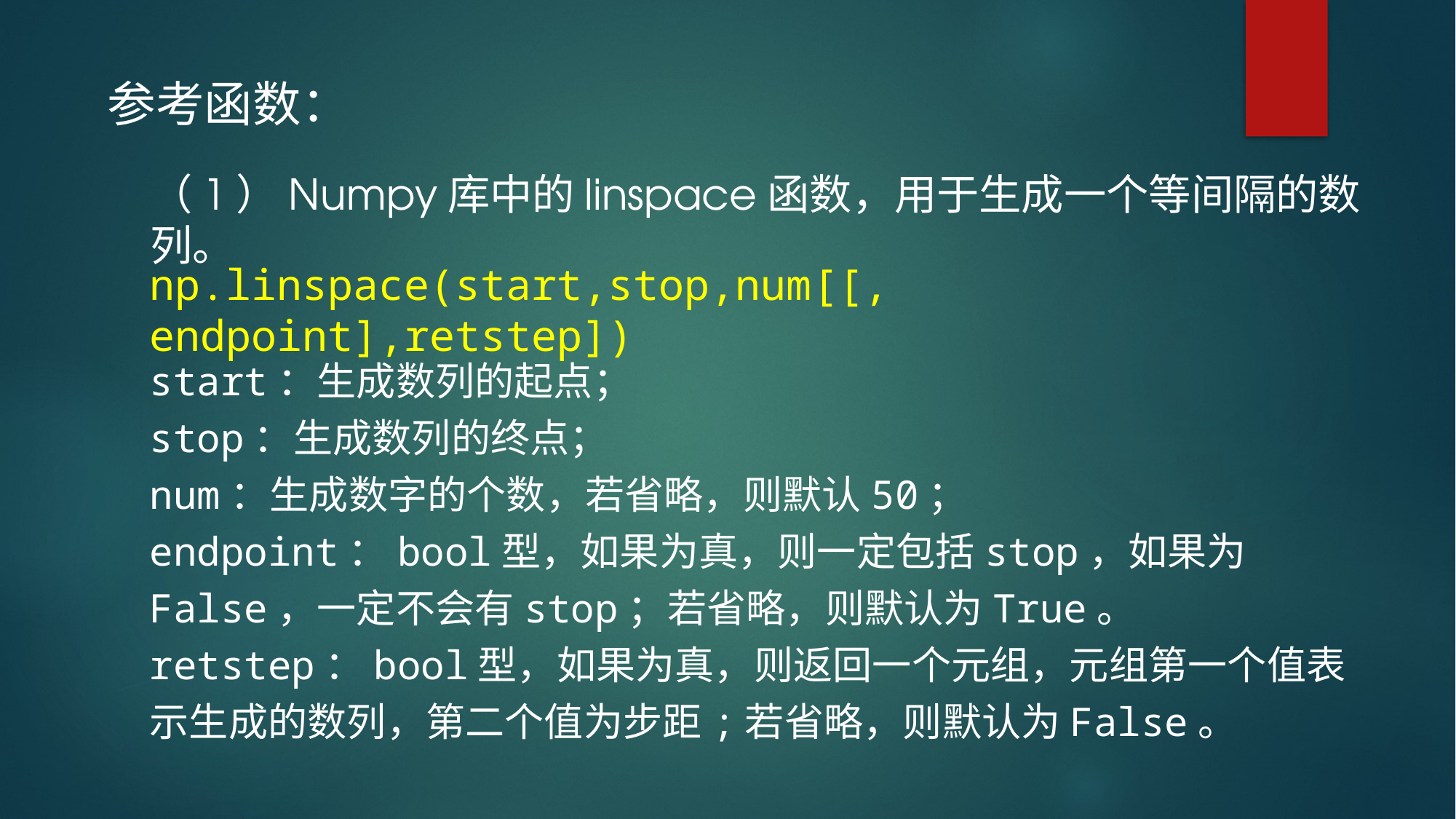

参考函数：
（1）Numpy库中的linspace函数，用于生成一个等间隔的数列。
np.linspace(start,stop,num[[, endpoint],retstep])
start：生成数列的起点；
stop：生成数列的终点；
num：生成数字的个数，若省略，则默认50；
endpoint：bool型，如果为真，则一定包括stop，如果为False，一定不会有stop；若省略，则默认为True。
retstep：bool型，如果为真，则返回一个元组，元组第一个值表示生成的数列，第二个值为步距;若省略，则默认为False。